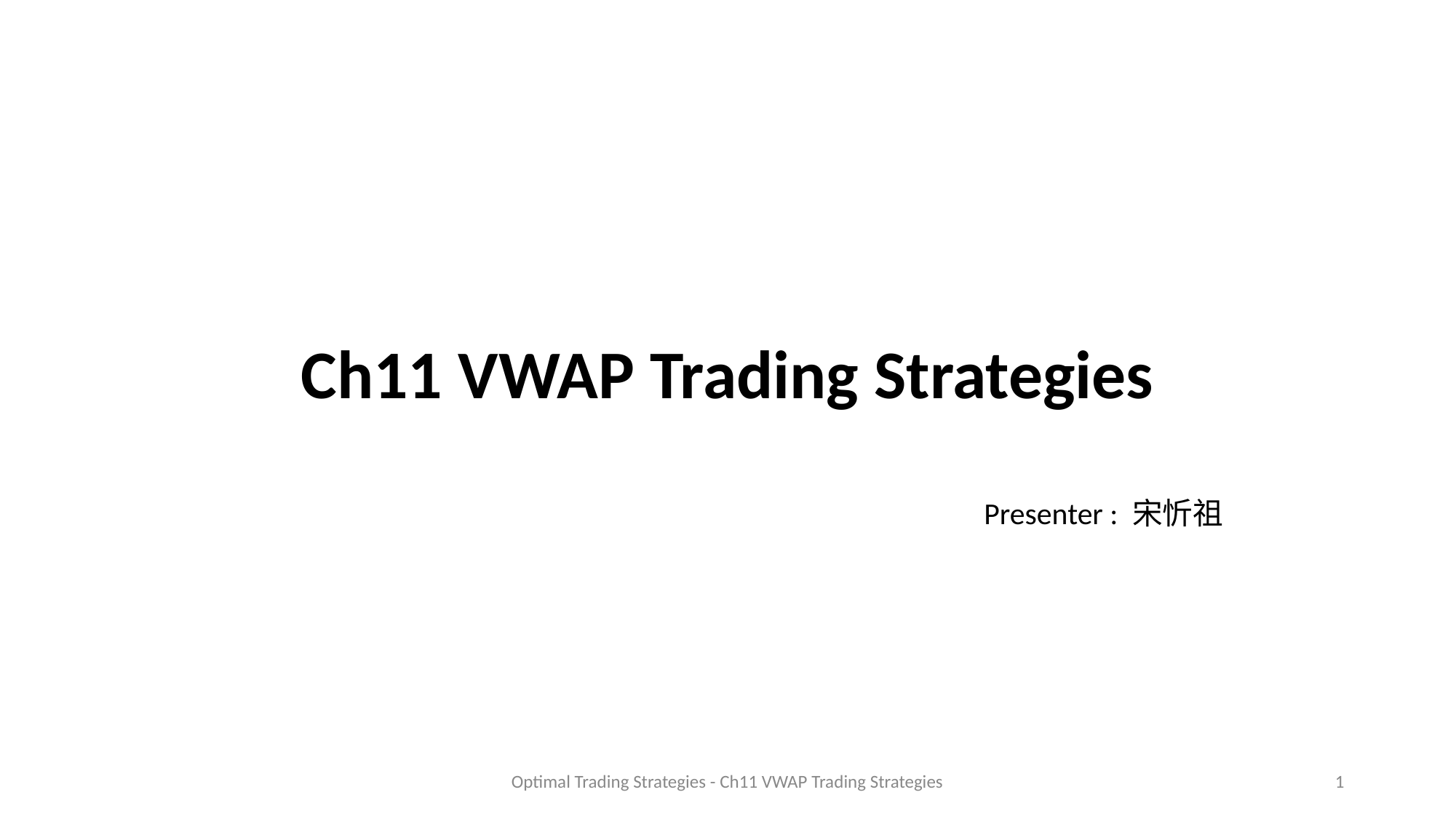

# Ch11 VWAP Trading Strategies
Presenter : 宋忻祖
Optimal Trading Strategies - Ch11 VWAP Trading Strategies
1